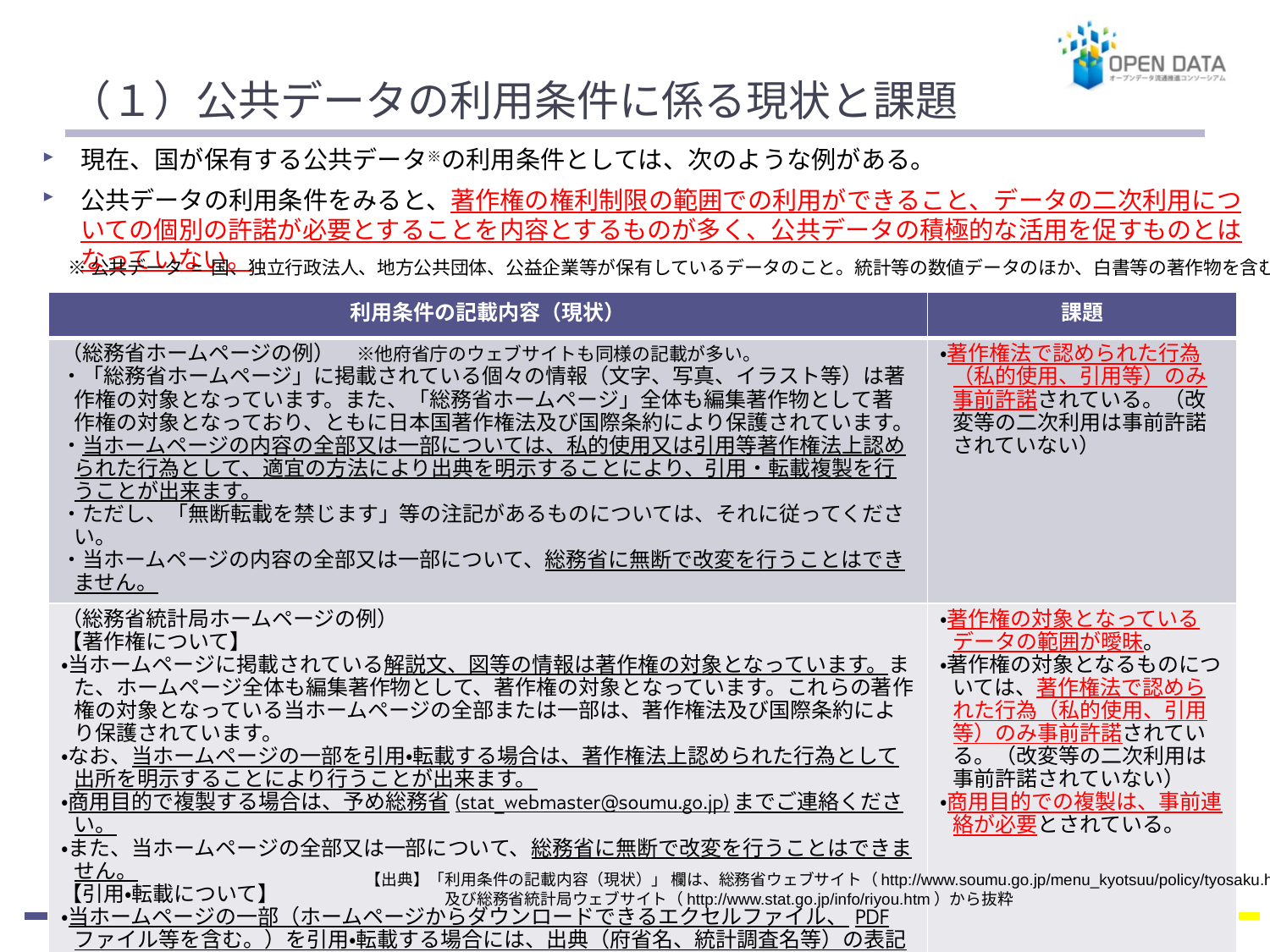

# （１）公共データの利用条件に係る現状と課題
現在、国が保有する公共データ※の利用条件としては、次のような例がある。
公共データの利用条件をみると、著作権の権利制限の範囲での利用ができること、データの二次利用についての個別の許諾が必要とすることを内容とするものが多く、公共データの積極的な活用を促すものとはなっていない。

※公共データ = 国、独立行政法人、地方公共団体、公益企業等が保有しているデータのこと。統計等の数値データのほか、白書等の著作物を含む。
| 利用条件の記載内容（現状） | 課題 |
| --- | --- |
| （総務省ホームページの例）　※他府省庁のウェブサイトも同様の記載が多い。 ・「総務省ホームページ」に掲載されている個々の情報（文字、写真、イラスト等）は著作権の対象となっています。また、「総務省ホームページ」全体も編集著作物として著作権の対象となっており、ともに日本国著作権法及び国際条約により保護されています。 ・当ホームページの内容の全部又は一部については、私的使用又は引用等著作権法上認められた行為として、適宜の方法により出典を明示することにより、引用・転載複製を行うことが出来ます。 ・ただし、「無断転載を禁じます」等の注記があるものについては、それに従ってください。 ・当ホームページの内容の全部又は一部について、総務省に無断で改変を行うことはできません。 | ・著作権法で認められた行為（私的使用、引用等）のみ事前許諾されている。（改変等の二次利用は事前許諾されていない） |
| （総務省統計局ホームページの例） 【著作権について】 ・当ホームページに掲載されている解説文、図等の情報は著作権の対象となっています。また、ホームページ全体も編集著作物として、著作権の対象となっています。これらの著作権の対象となっている当ホームページの全部または一部は、著作権法及び国際条約により保護されています。 ・なお、当ホームページの一部を引用・転載する場合は、著作権法上認められた行為として出所を明示することにより行うことが出来ます。 ・商用目的で複製する場合は、予め総務省(stat\_webmaster@soumu.go.jp)までご連絡ください。 ・また、当ホームページの全部又は一部について、総務省に無断で改変を行うことはできません。 【引用・転載について】 ・当ホームページの一部（ホームページからダウンロードできるエクセルファイル、PDFファイル等を含む。）を引用・転載する場合には、出典（府省名、統計調査名等）の表記をお願いします。 | ・著作権の対象となっているデータの範囲が曖昧。 ・著作権の対象となるものについては、著作権法で認められた行為（私的使用、引用等）のみ事前許諾されている。（改変等の二次利用は事前許諾されていない） ・商用目的での複製は、事前連絡が必要とされている。 |
【出典】「利用条件の記載内容（現状）」 欄は、総務省ウェブサイト（http://www.soumu.go.jp/menu_kyotsuu/policy/tyosaku.html）
　　　　　及び総務省統計局ウェブサイト（http://www.stat.go.jp/info/riyou.htm）から抜粋
4